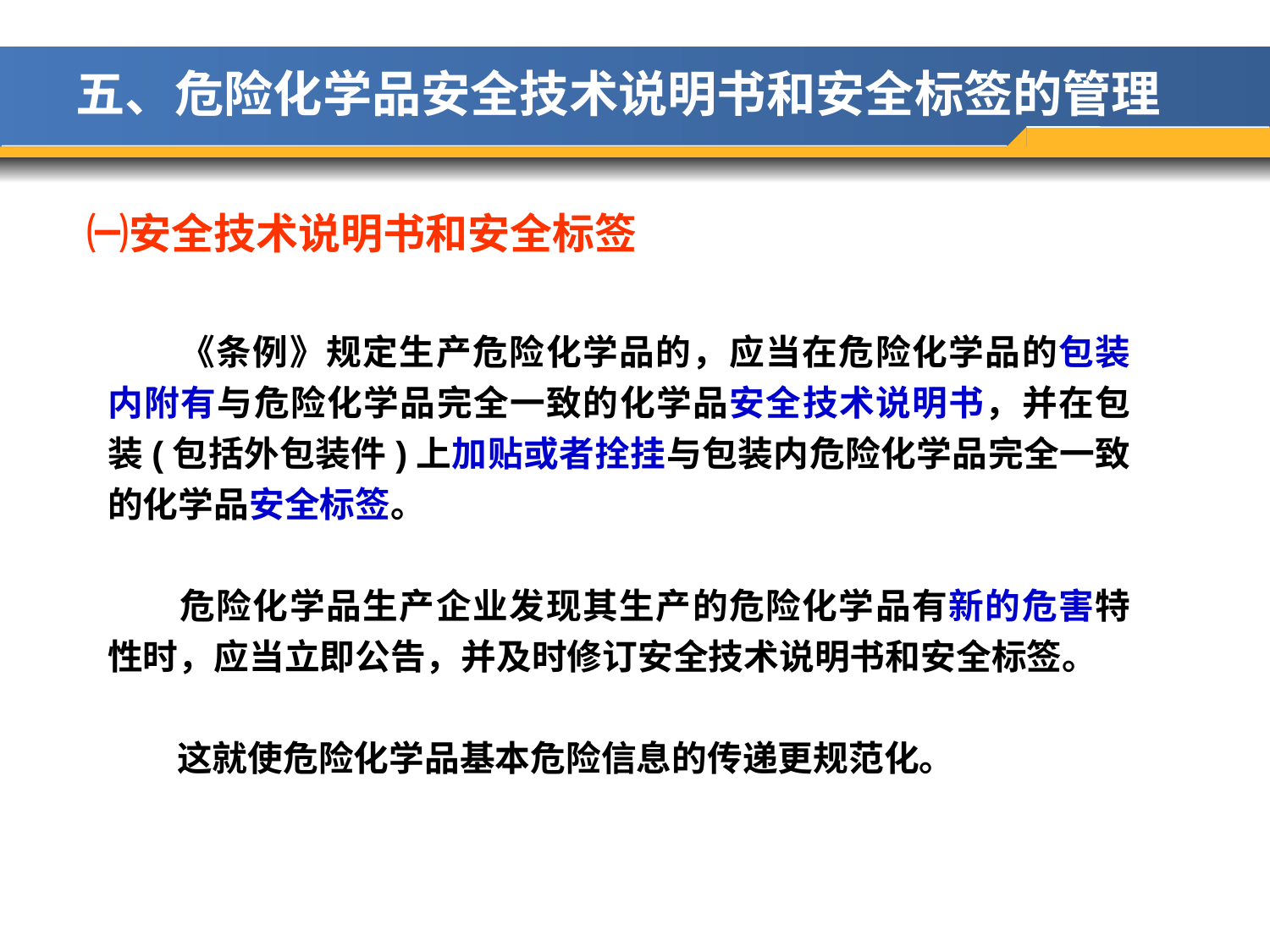

五、危险化学品安全技术说明书和安全标签的管理

㈠安全技术说明书和安全标签
 《条例》规定生产危险化学品的，应当在危险化学品的包装内附有与危险化学品完全一致的化学品安全技术说明书，并在包装(包括外包装件)上加贴或者拴挂与包装内危险化学品完全一致的化学品安全标签。

 危险化学品生产企业发现其生产的危险化学品有新的危害特性时，应当立即公告，并及时修订安全技术说明书和安全标签。

 这就使危险化学品基本危险信息的传递更规范化。